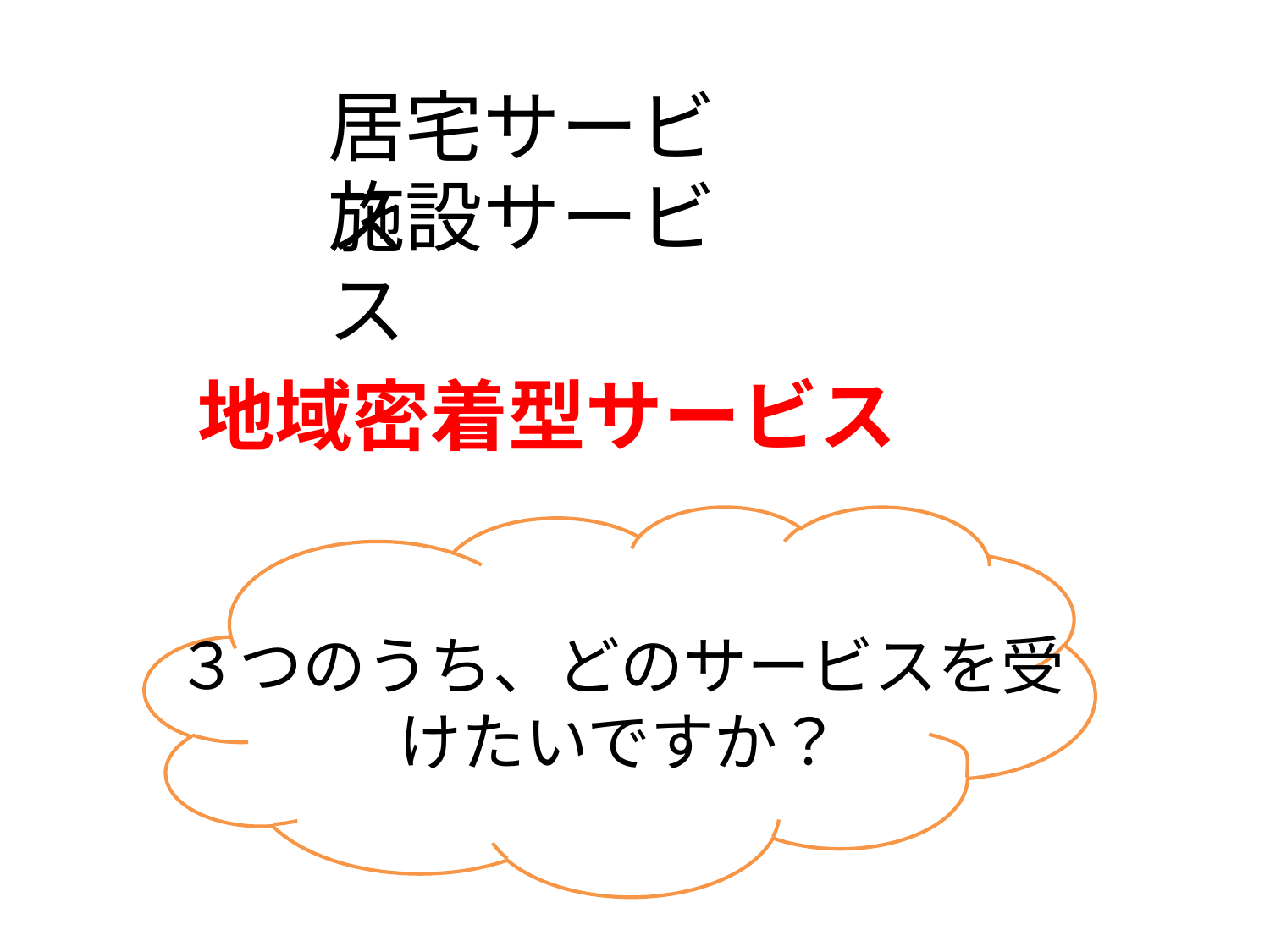

居宅サービス
施設サービス
地域密着型サービス
３つのうち、どのサービスを受けたいですか？